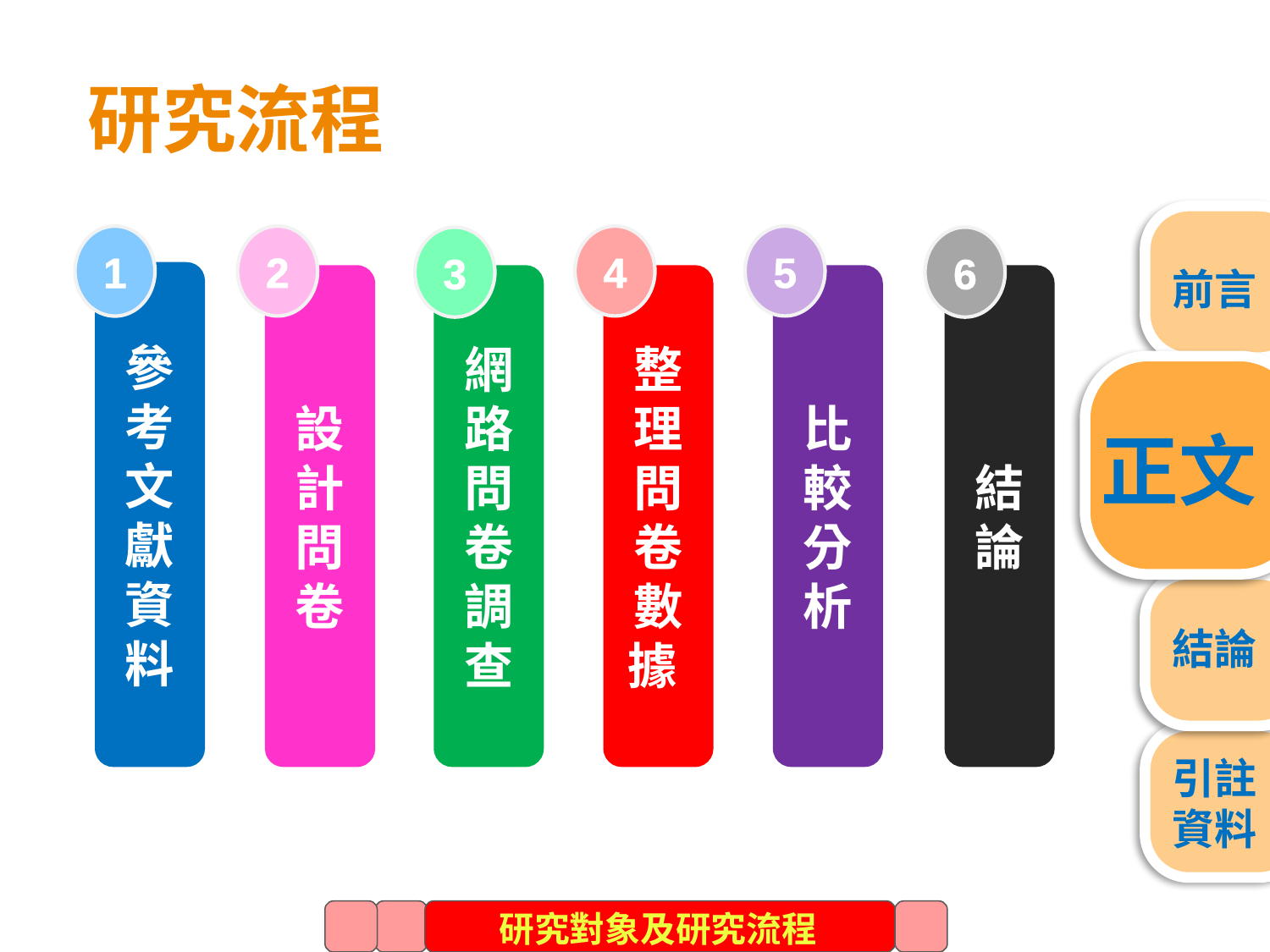

# 研究流程

1
2
4
5
3
6
前言
參考文獻資料
結論
設計問卷

網路問卷調查

整理問卷數據
比較分析

正文

結論

引註
資料
研究對象及研究流程